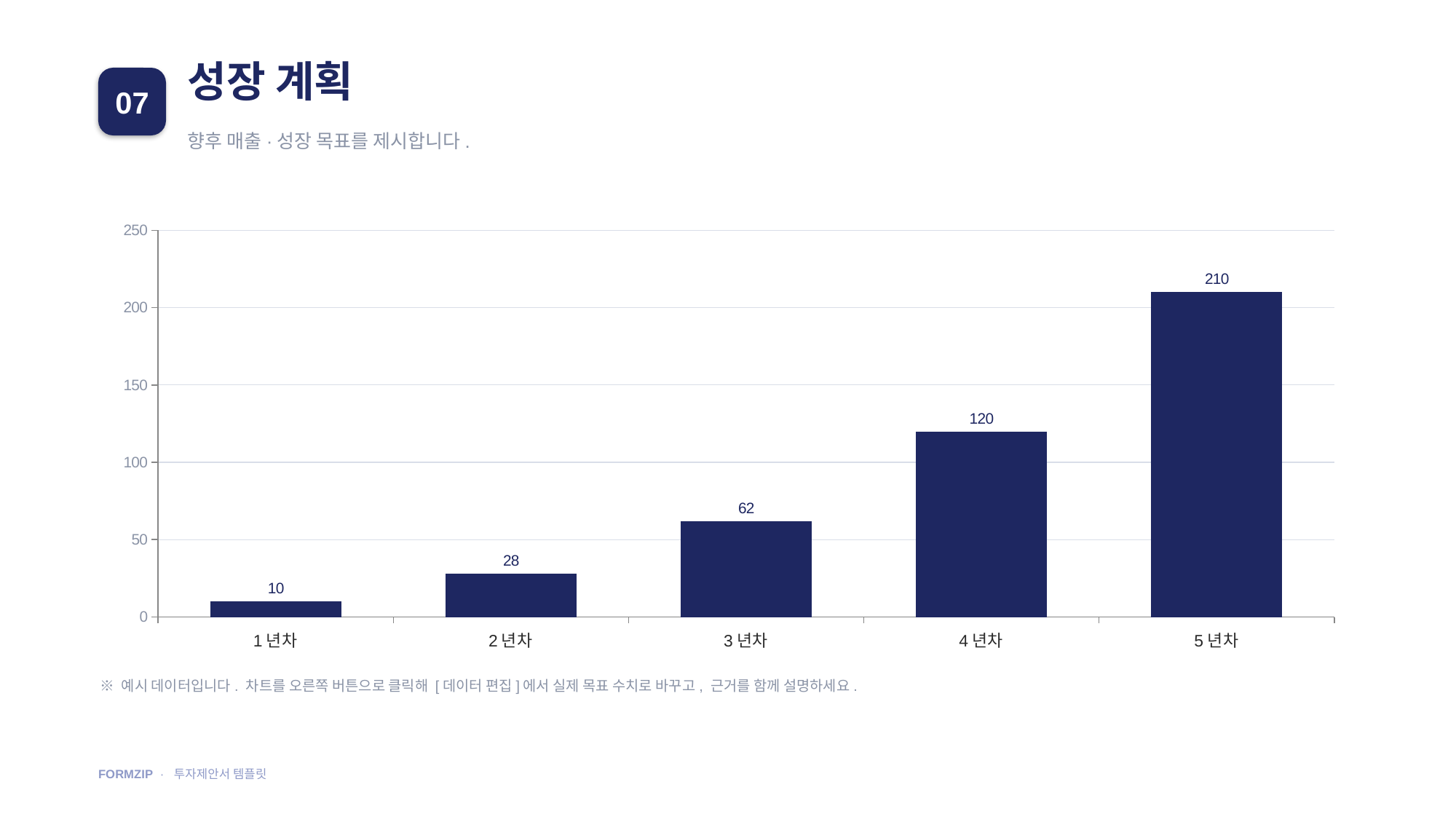

성장 계획
07
향후 매출·성장 목표를 제시합니다.

### Chart

| Category | 매출 목표 |
|---|---|
| 1년차 | 10.0 |
| 2년차 | 28.0 |
| 3년차 | 62.0 |
| 4년차 | 120.0 |
| 5년차 | 210.0 |
※ 예시 데이터입니다. 차트를 오른쪽 버튼으로 클릭해 [데이터 편집]에서 실제 목표 수치로 바꾸고, 근거를 함께 설명하세요.
FORMZIP  ·  투자제안서 템플릿